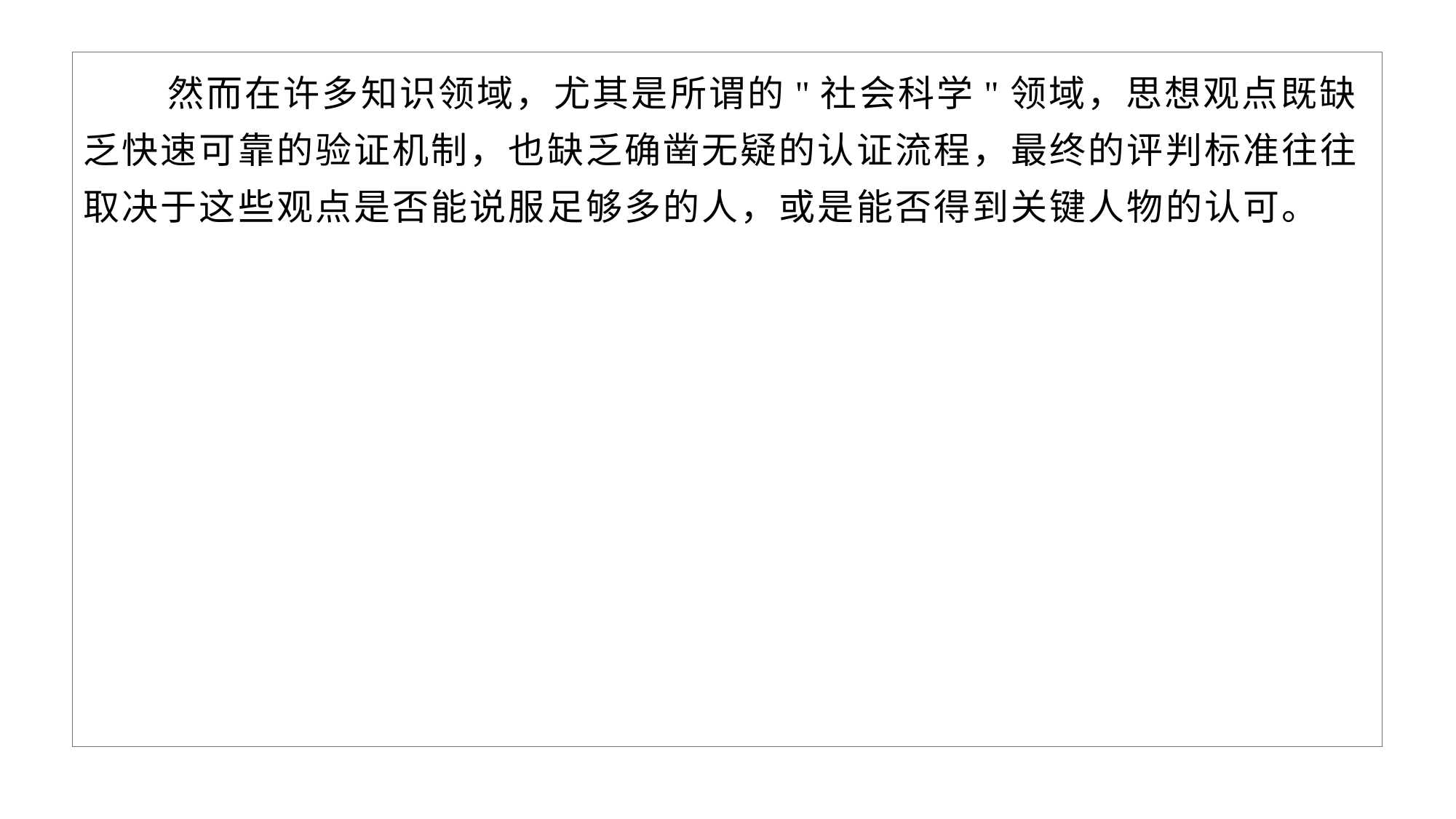

然而在许多知识领域，尤其是所谓的"社会科学"领域，思想观点既缺乏快速可靠的验证机制，也缺乏确凿无疑的认证流程，最终的评判标准往往取决于这些观点是否能说服足够多的人，或是能否得到关键人物的认可。